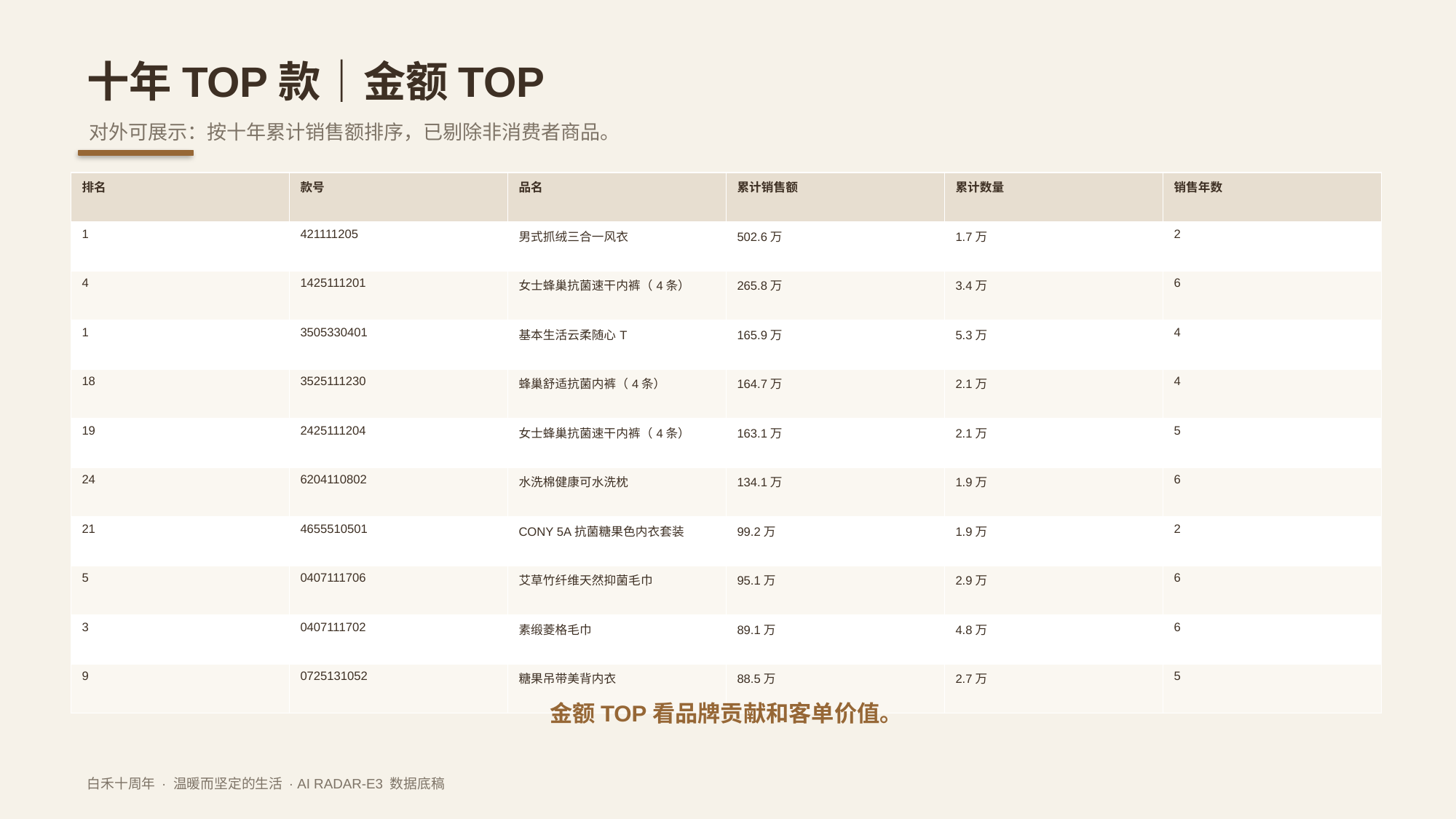

十年TOP款｜金额TOP
对外可展示：按十年累计销售额排序，已剔除非消费者商品。

| 排名 | 款号 | 品名 | 累计销售额 | 累计数量 | 销售年数 |
| --- | --- | --- | --- | --- | --- |
| 1 | 421111205 | 男式抓绒三合一风衣 | 502.6万 | 1.7万 | 2 |
| 4 | 1425111201 | 女士蜂巢抗菌速干内裤（4条） | 265.8万 | 3.4万 | 6 |
| 1 | 3505330401 | 基本生活云柔随心T | 165.9万 | 5.3万 | 4 |
| 18 | 3525111230 | 蜂巢舒适抗菌内裤（4条） | 164.7万 | 2.1万 | 4 |
| 19 | 2425111204 | 女士蜂巢抗菌速干内裤（4条） | 163.1万 | 2.1万 | 5 |
| 24 | 6204110802 | 水洗棉健康可水洗枕 | 134.1万 | 1.9万 | 6 |
| 21 | 4655510501 | CONY 5A抗菌糖果色内衣套装 | 99.2万 | 1.9万 | 2 |
| 5 | 0407111706 | 艾草竹纤维天然抑菌毛巾 | 95.1万 | 2.9万 | 6 |
| 3 | 0407111702 | 素缎菱格毛巾 | 89.1万 | 4.8万 | 6 |
| 9 | 0725131052 | 糖果吊带美背内衣 | 88.5万 | 2.7万 | 5 |
金额TOP看品牌贡献和客单价值。
白禾十周年 · 温暖而坚定的生活 · AI RADAR-E3 数据底稿